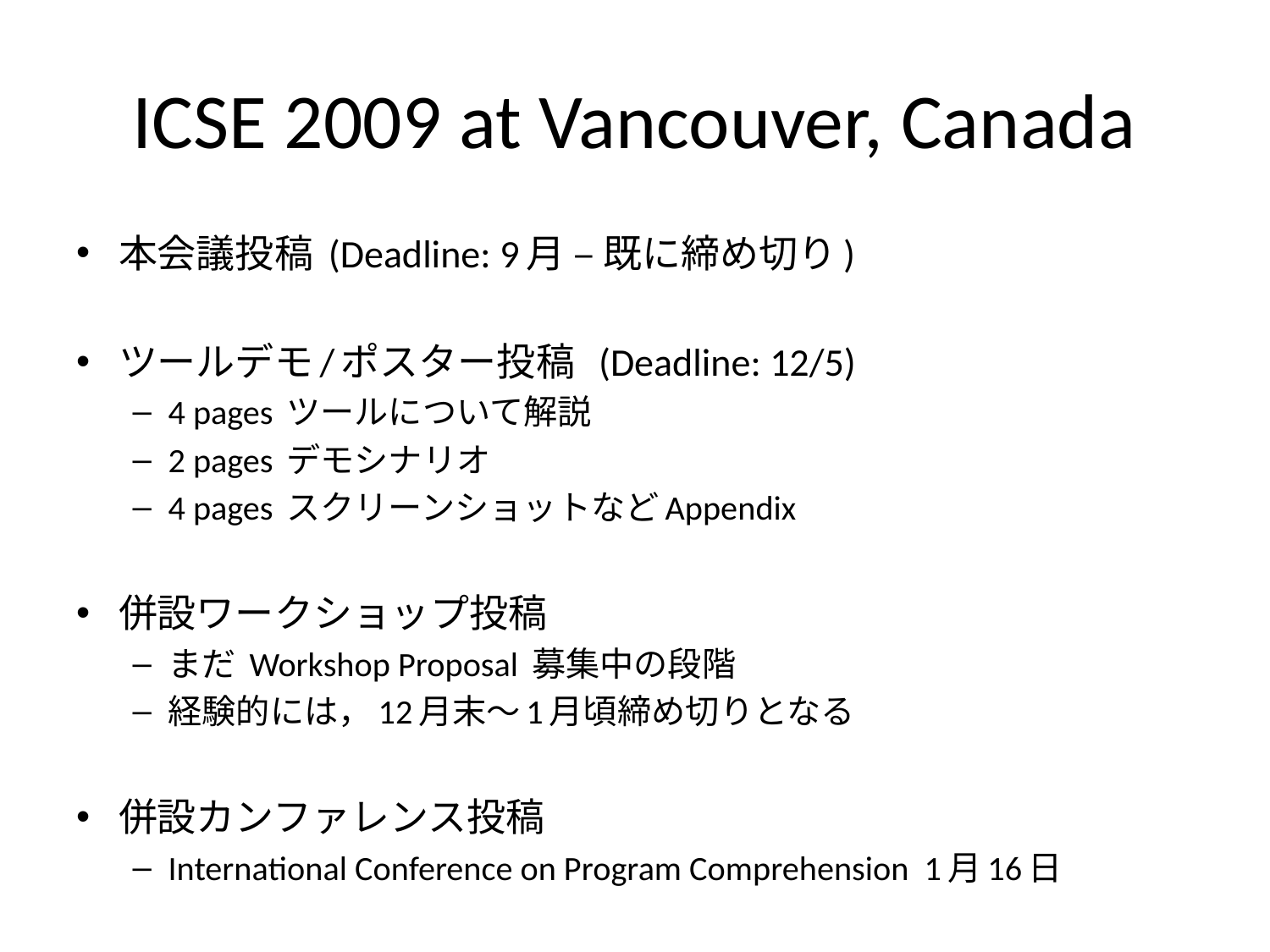

# ICSE 2009 at Vancouver, Canada
本会議投稿 (Deadline: 9月 – 既に締め切り)

ツールデモ/ポスター投稿  (Deadline: 12/5)
4 pages ツールについて解説
2 pages デモシナリオ
4 pages スクリーンショットなどAppendix

併設ワークショップ投稿
まだ Workshop Proposal 募集中の段階
経験的には，12月末～1月頃締め切りとなる

併設カンファレンス投稿
International Conference on Program Comprehension  1月16日